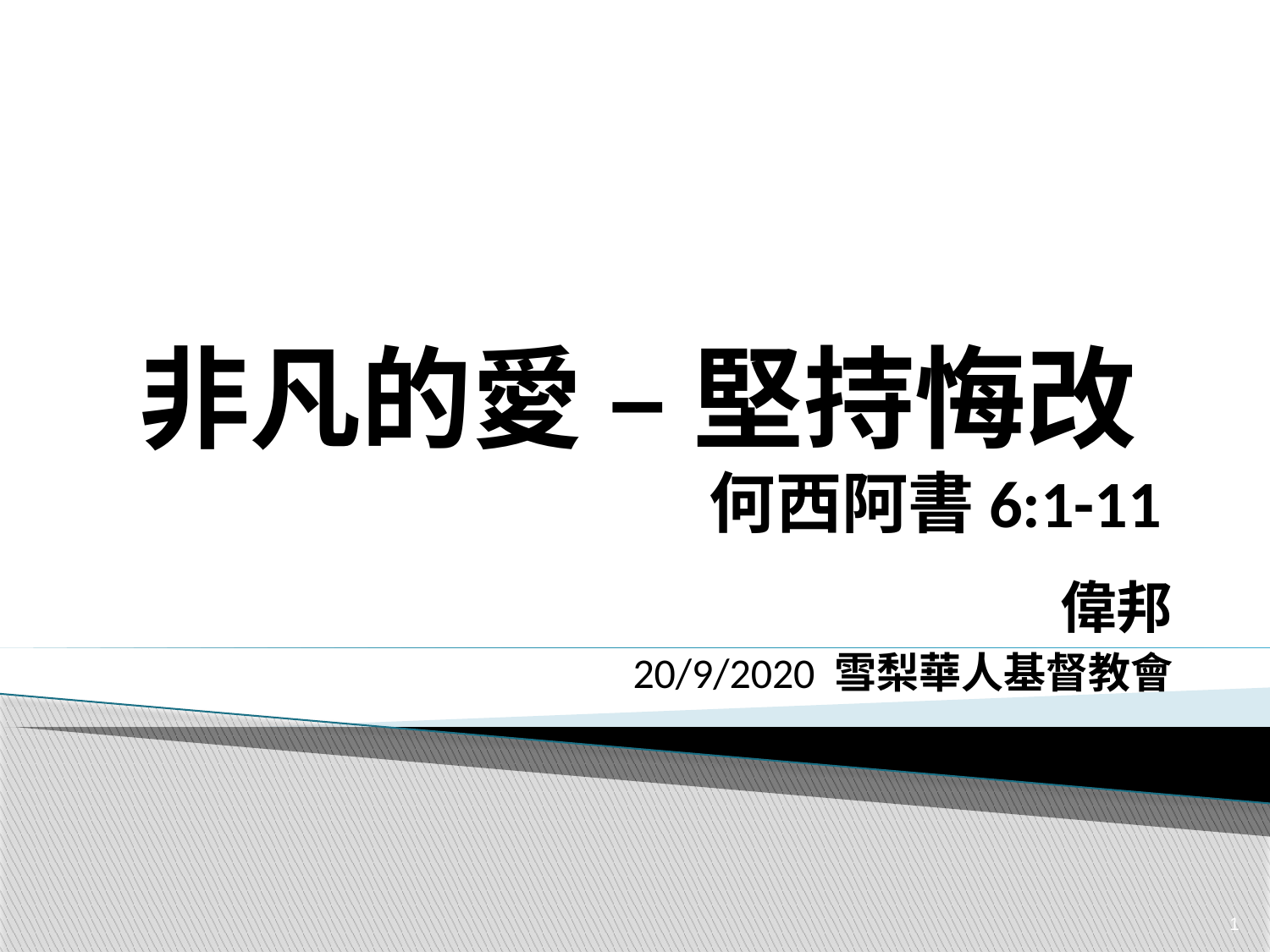

# 非凡的愛 – 堅持悔改 何西阿書6:1-11
偉邦
20/9/2020 雪梨華人基督教會

1